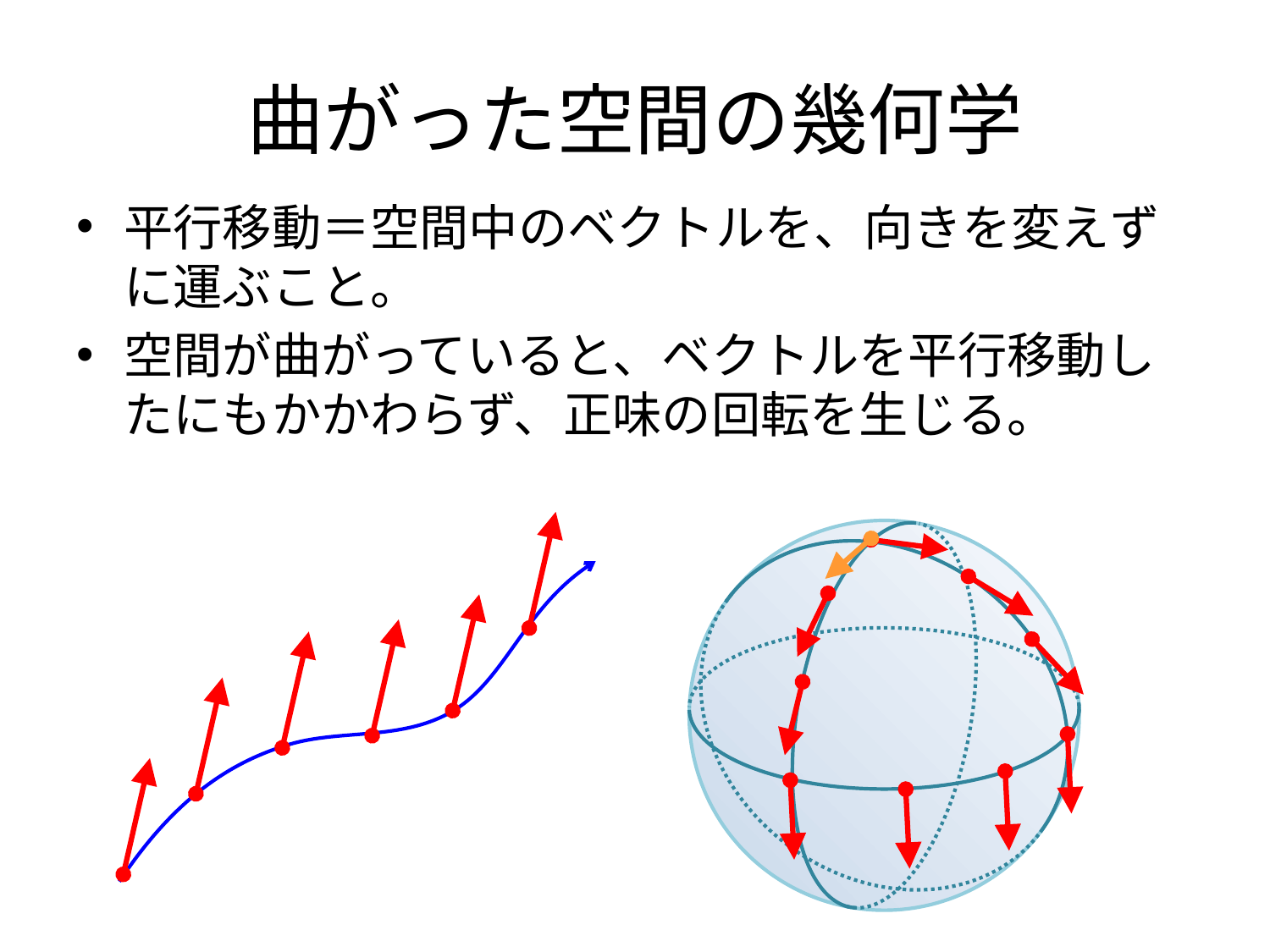

# 曲がった空間の幾何学
平行移動＝空間中のベクトルを、向きを変えずに運ぶこと。
空間が曲がっていると、ベクトルを平行移動したにもかかわらず、正味の回転を生じる。